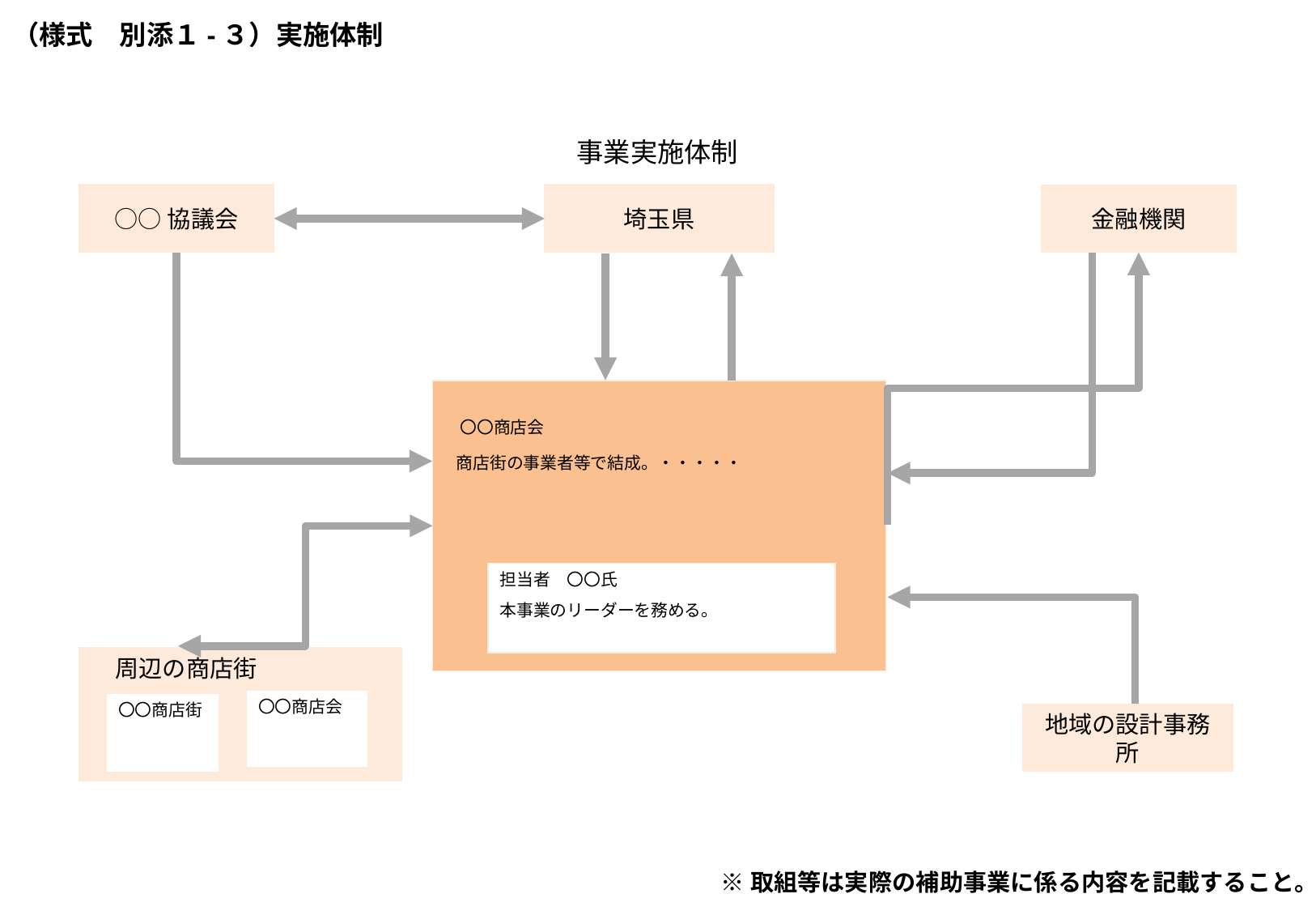

# （様式　別添１-３）実施体制
事業実施体制
○○協議会
埼玉県
金融機関

   〇〇商店会
商店街の事業者等で結成。・・・・・
担当者　〇〇氏
本事業のリーダーを務める。
　周辺の商店街
〇〇商店会
〇〇商店街
地域の設計事務所
※取組等は実際の補助事業に係る内容を記載すること。